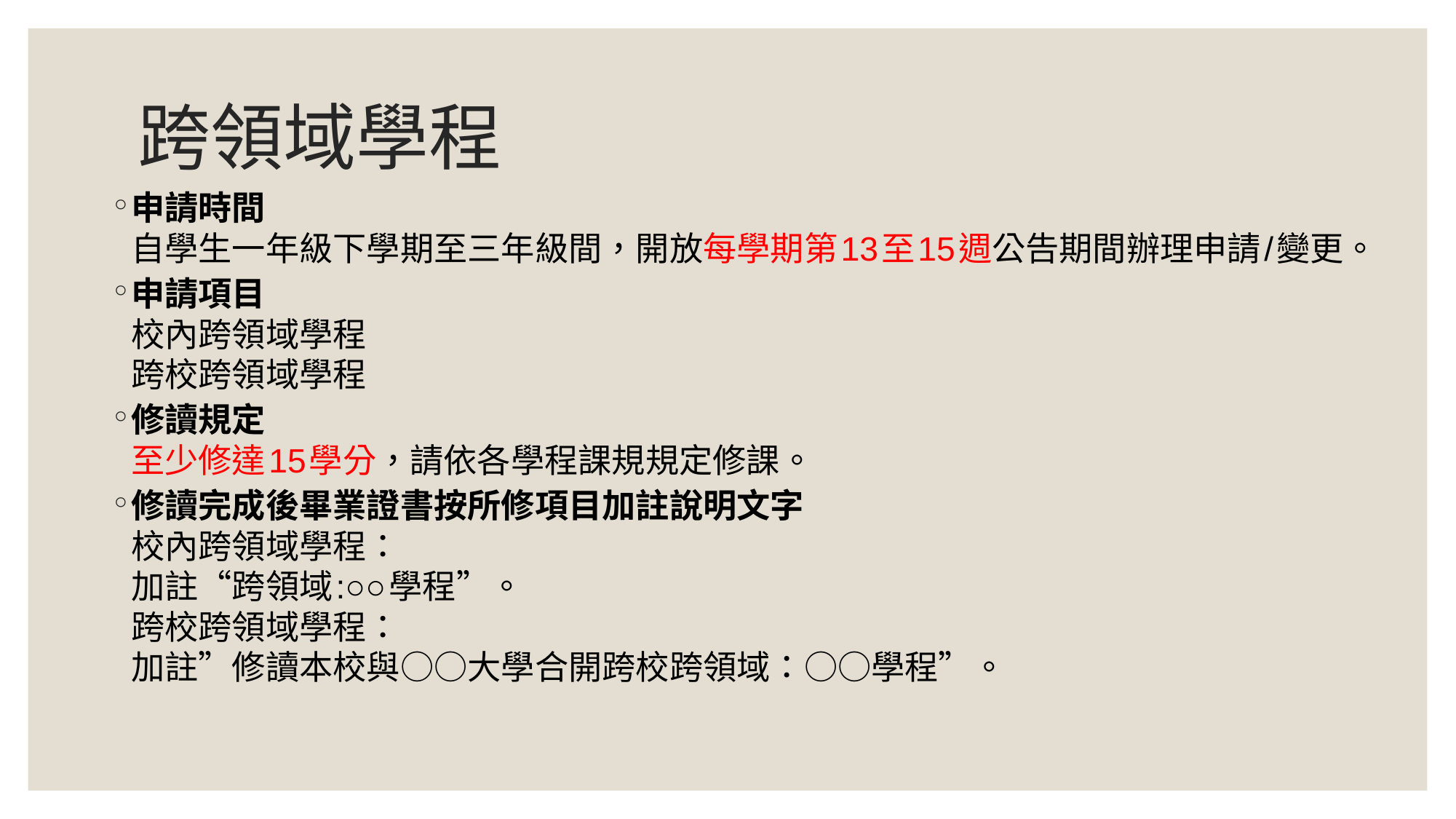

# 跨領域學程
申請時間
自學生一年級下學期至三年級間，開放每學期第13至15週公告期間辦理申請/變更。
申請項目
校內跨領域學程
跨校跨領域學程
修讀規定
至少修達15學分，請依各學程課規規定修課。
修讀完成後畢業證書按所修項目加註說明文字
校內跨領域學程：
加註“跨領域:○○學程”。
跨校跨領域學程：
加註”修讀本校與○○大學合開跨校跨領域：○○學程”。